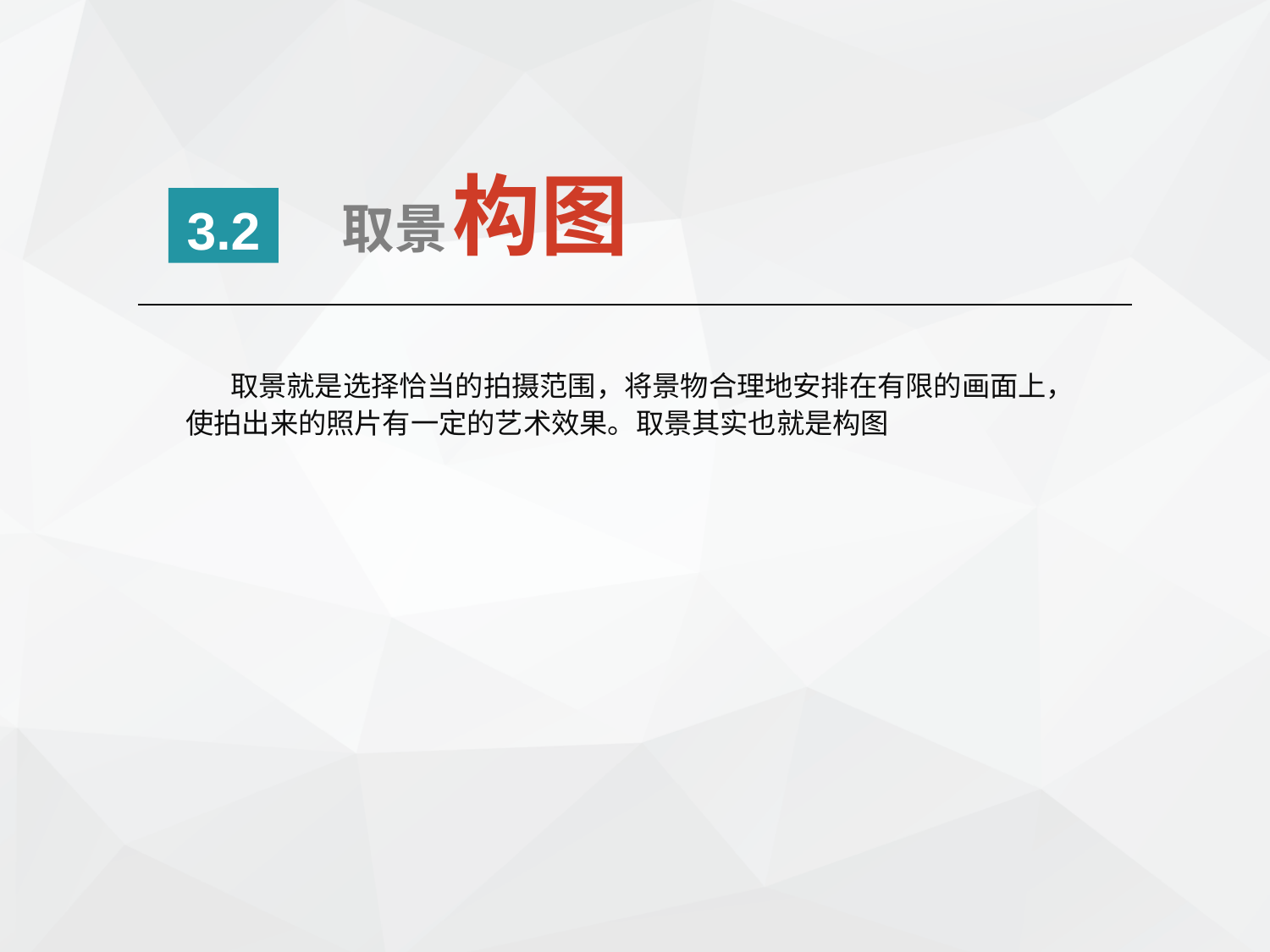

取景 构图

3.2
      取景就是选择恰当的拍摄范围，将景物合理地安排在有限的画面上，使拍出来的照片有一定的艺术效果。取景其实也就是构图